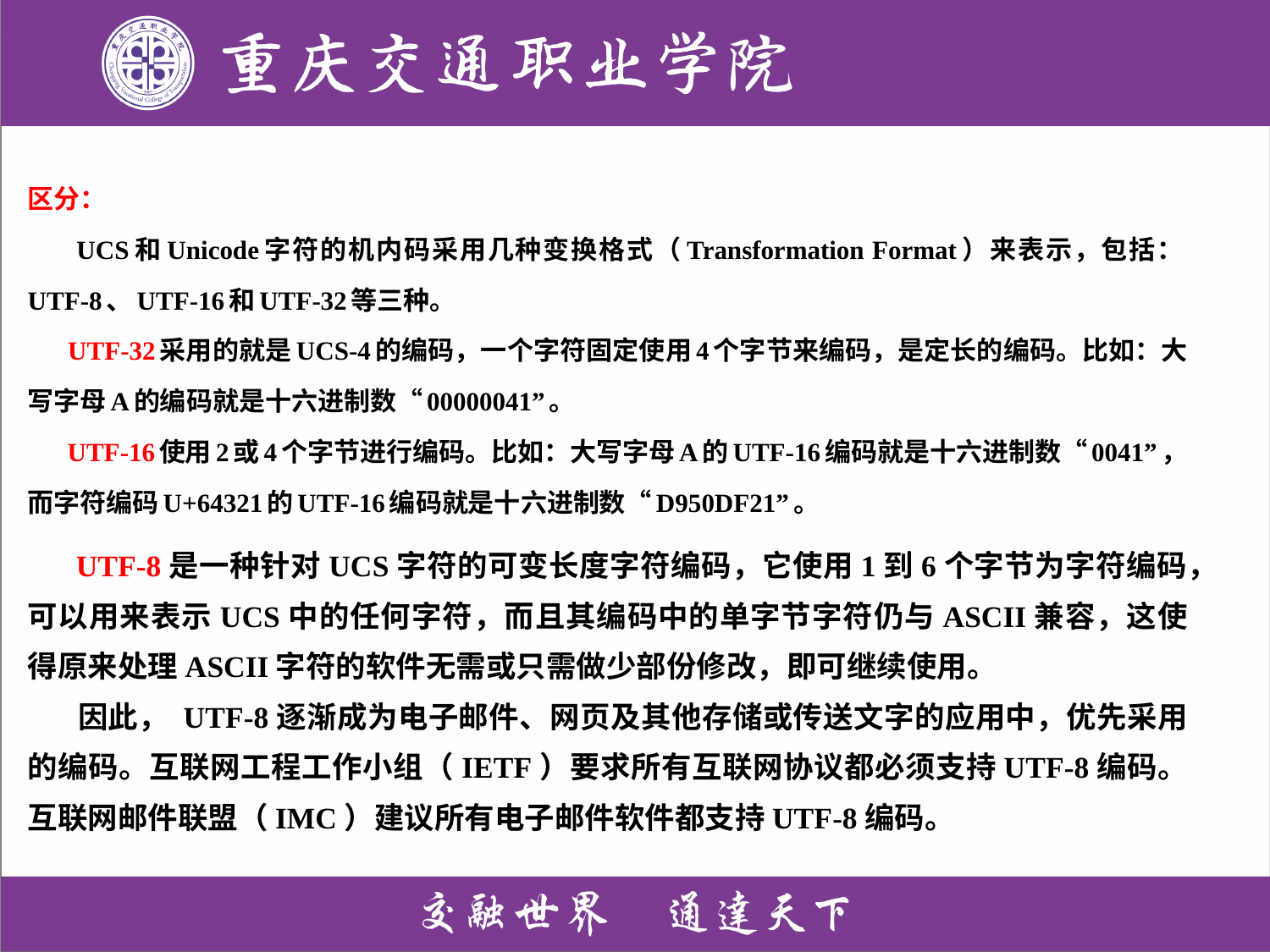

区分：
      UCS和Unicode字符的机内码采用几种变换格式（Transformation Format）来表示，包括：UTF-8、UTF-16和UTF-32等三种。
      UTF-32采用的就是UCS-4的编码，一个字符固定使用4个字节来编码，是定长的编码。比如：大写字母A的编码就是十六进制数“00000041”。
      UTF-16使用2或4个字节进行编码。比如：大写字母A的UTF-16编码就是十六进制数“0041”，而字符编码U+64321的UTF-16编码就是十六进制数“D950DF21”。
      UTF-8是一种针对UCS字符的可变长度字符编码，它使用1到6个字节为字符编码，可以用来表示UCS中的任何字符，而且其编码中的单字节字符仍与ASCII兼容，这使得原来处理ASCII字符的软件无需或只需做少部份修改，即可继续使用。
      因此， UTF-8逐渐成为电子邮件、网页及其他存储或传送文字的应用中，优先采用的编码。互联网工程工作小组（IETF）要求所有互联网协议都必须支持UTF-8编码。互联网邮件联盟（IMC）建议所有电子邮件软件都支持UTF-8编码。